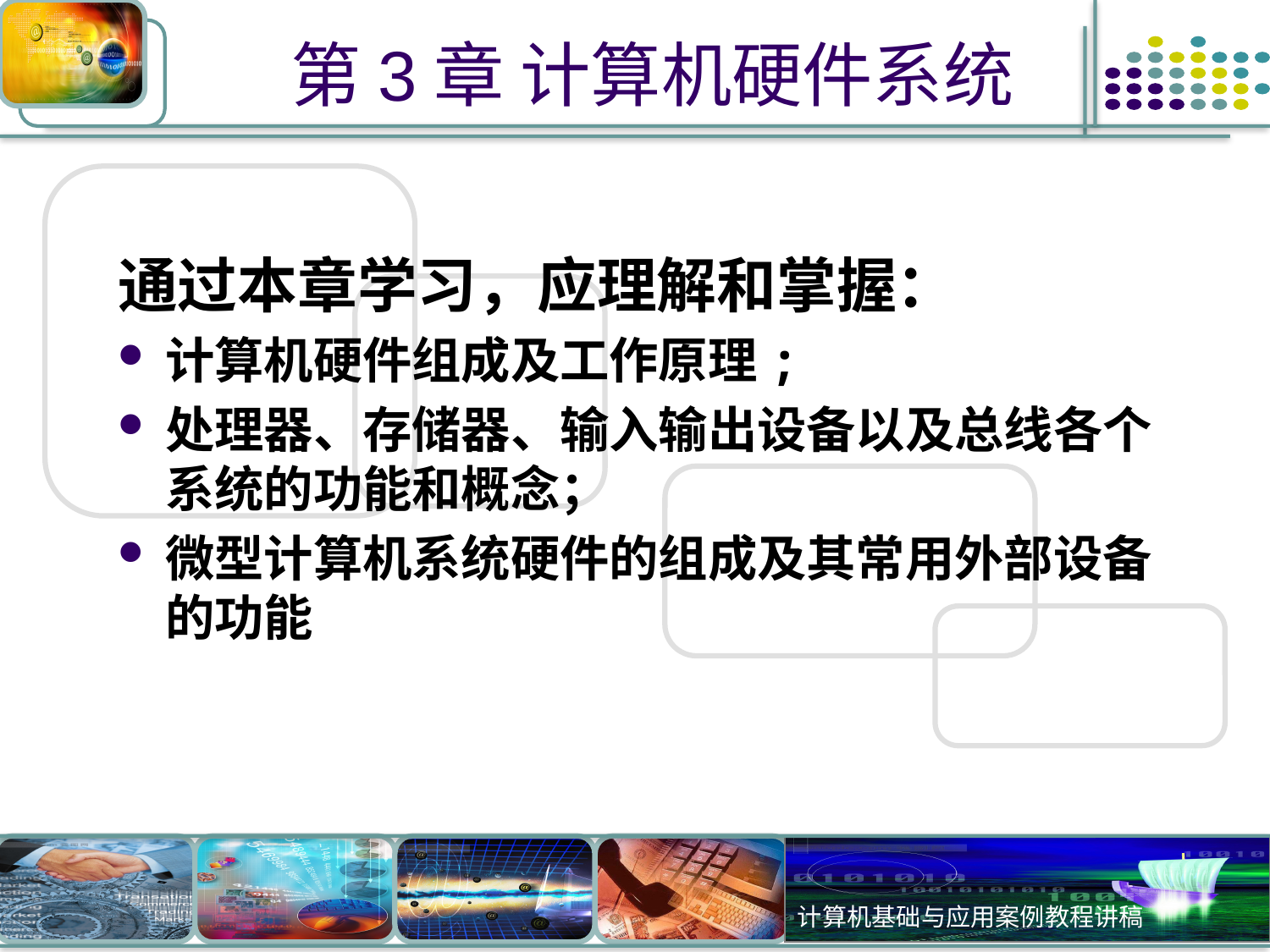

# 第3章 计算机硬件系统

通过本章学习，应理解和掌握：
计算机硬件组成及工作原理;
处理器、存储器、输入输出设备以及总线各个系统的功能和概念；
微型计算机系统硬件的组成及其常用外部设备的功能